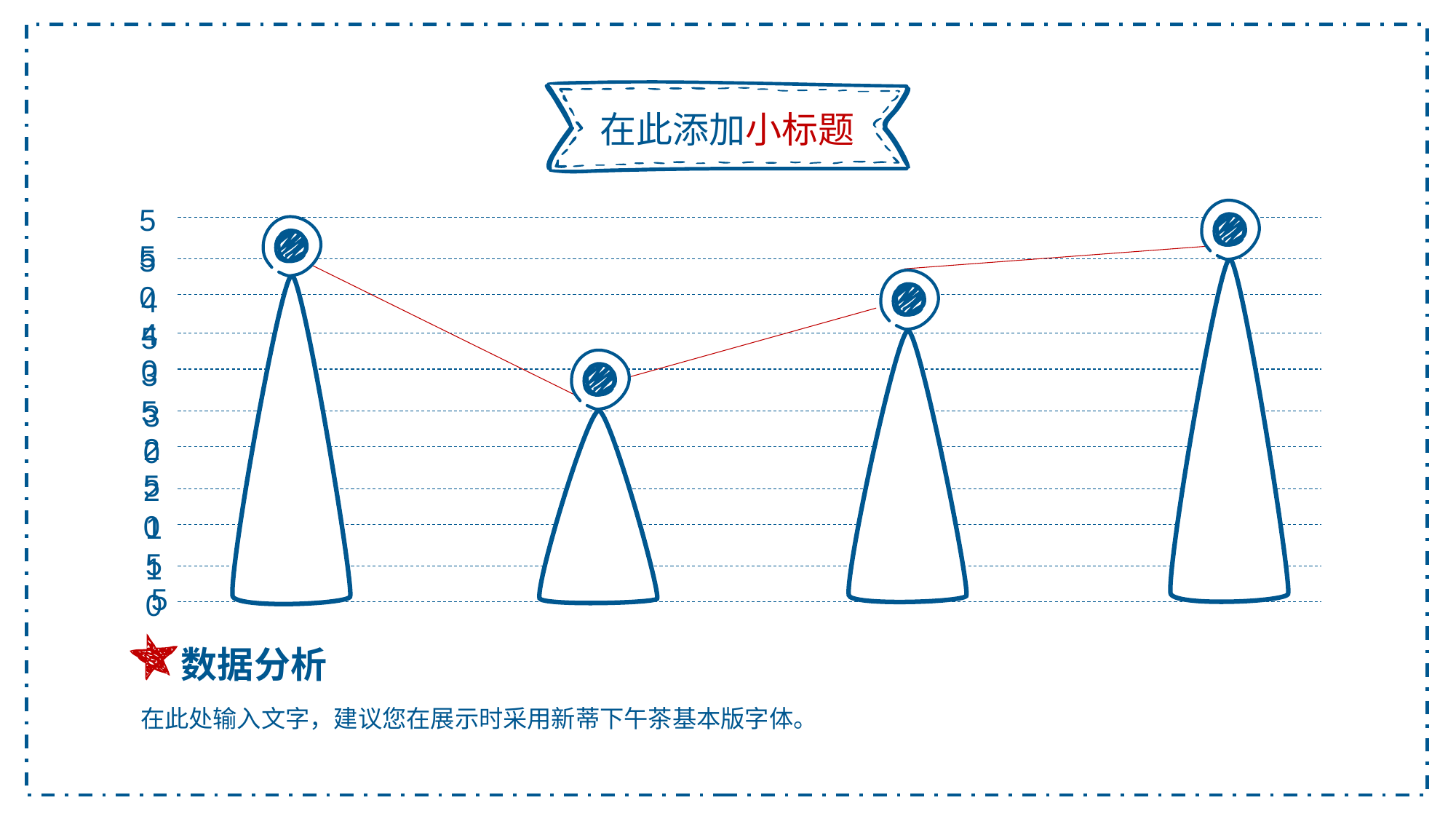

在此添加小标题
55

50

45

40

35

30

25
20
15
10
5

数据分析
在此处输入文字，建议您在展示时采用新蒂下午茶基本版字体。